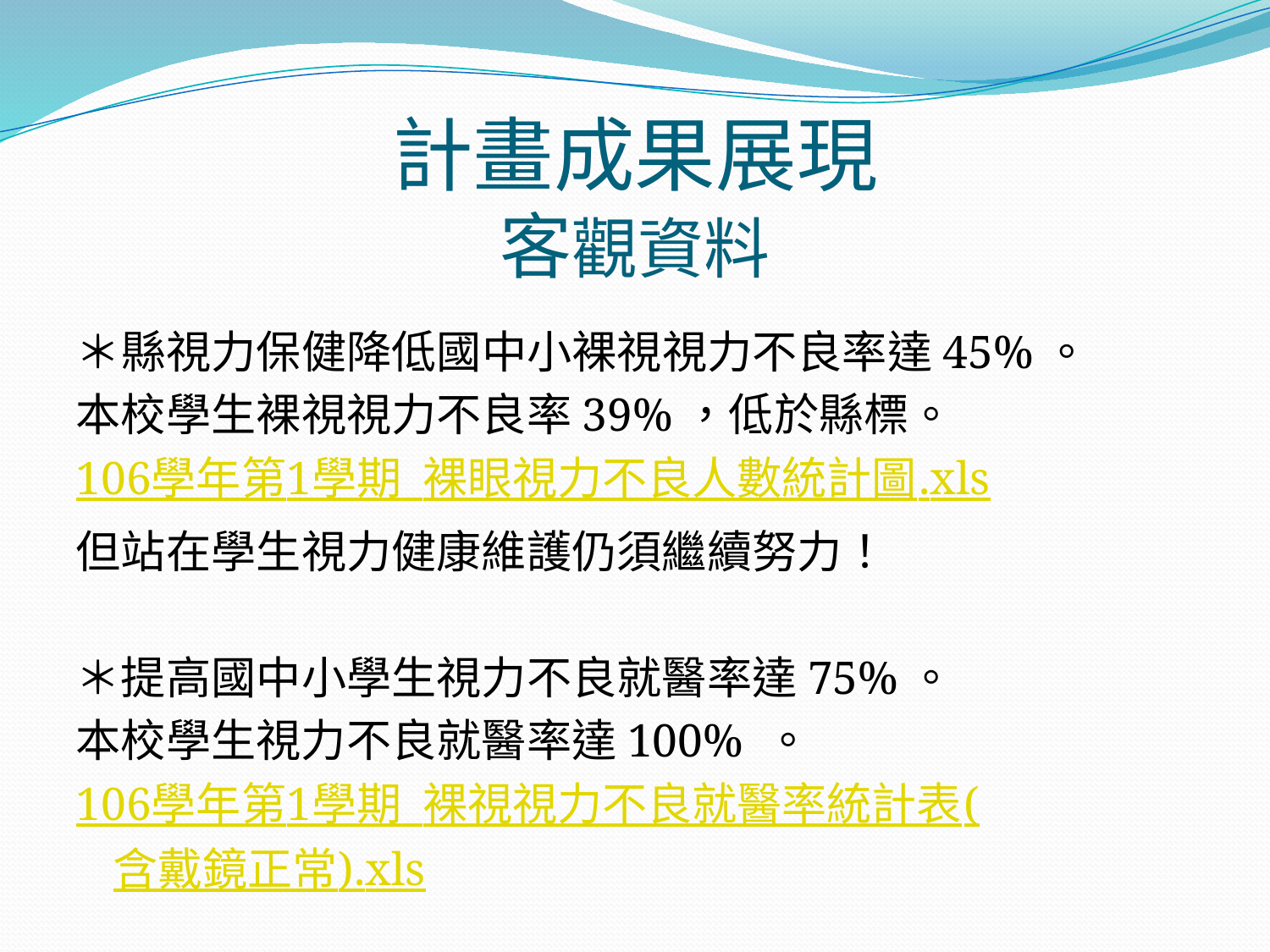

# 計畫成果展現 客觀資料
＊縣視力保健降低國中小裸視視力不良率達45%。
本校學生裸視視力不良率39%，低於縣標。
106學年第1學期_裸眼視力不良人數統計圖.xls
但站在學生視力健康維護仍須繼續努力！

＊提高國中小學生視力不良就醫率達75%。
本校學生視力不良就醫率達100% 。
106學年第1學期_裸視視力不良就醫率統計表(含戴鏡正常).xls